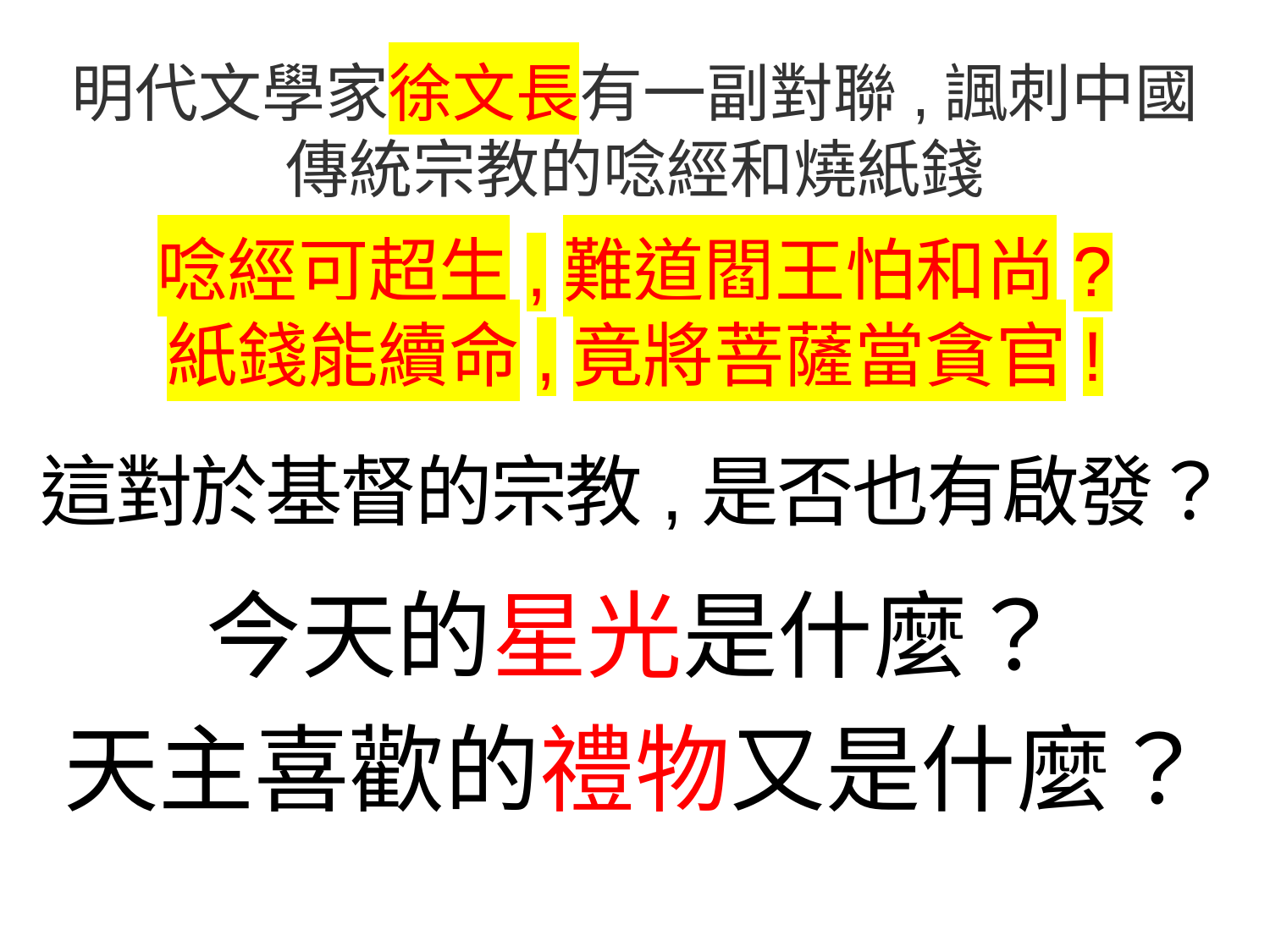

明代文學家徐文長有一副對聯,諷刺中國
傳統宗教的唸經和燒紙錢
唸經可超生,難道閻王怕和尚?
紙錢能續命,竟將菩薩當貪官!
這對於基督的宗教,是否也有啟發？
今天的星光是什麼？
天主喜歡的禮物又是什麼？